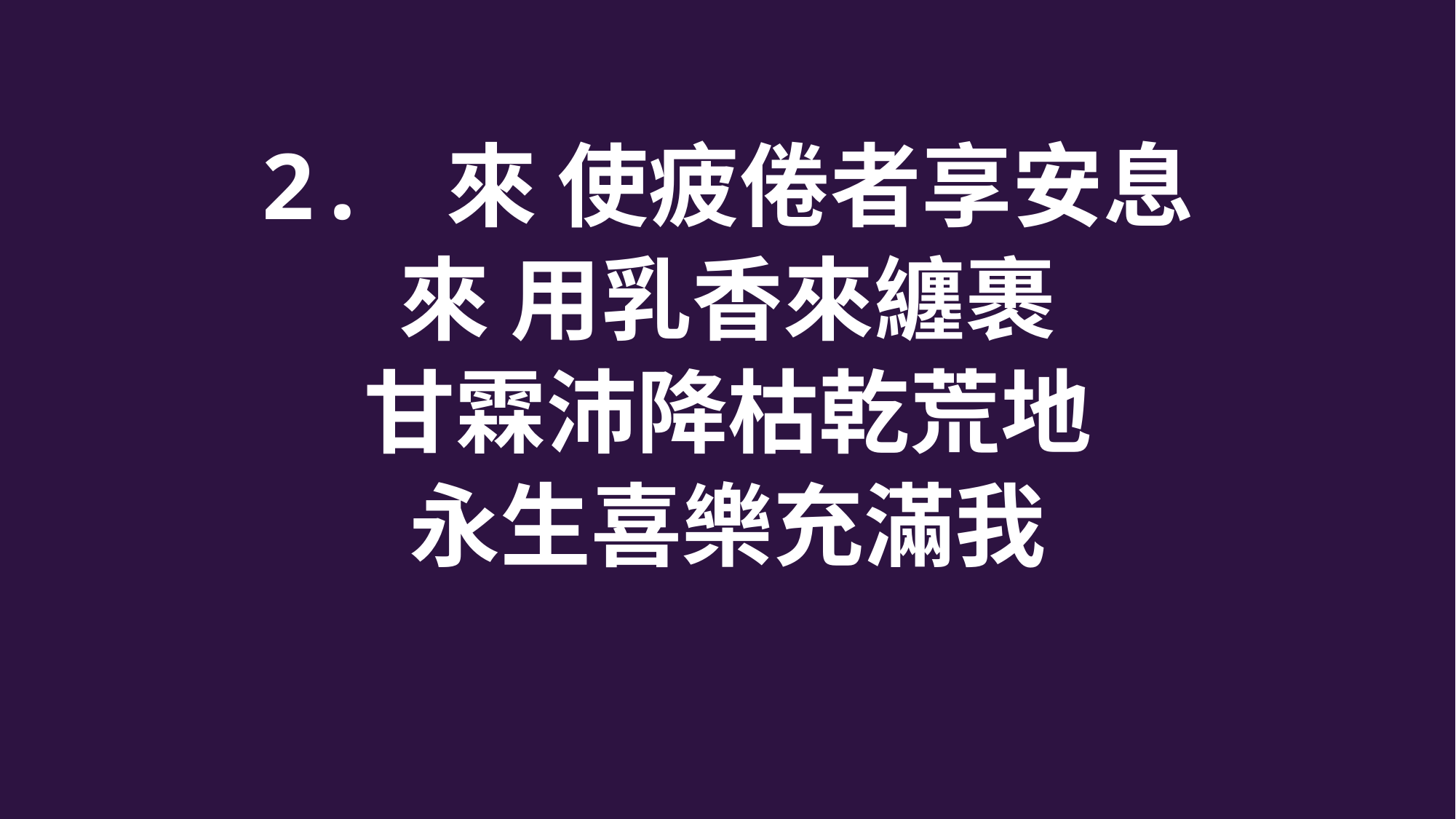

2. 來 使疲倦者享安息
來 用乳香來纏裹
甘霖沛降枯乾荒地
永生喜樂充滿我